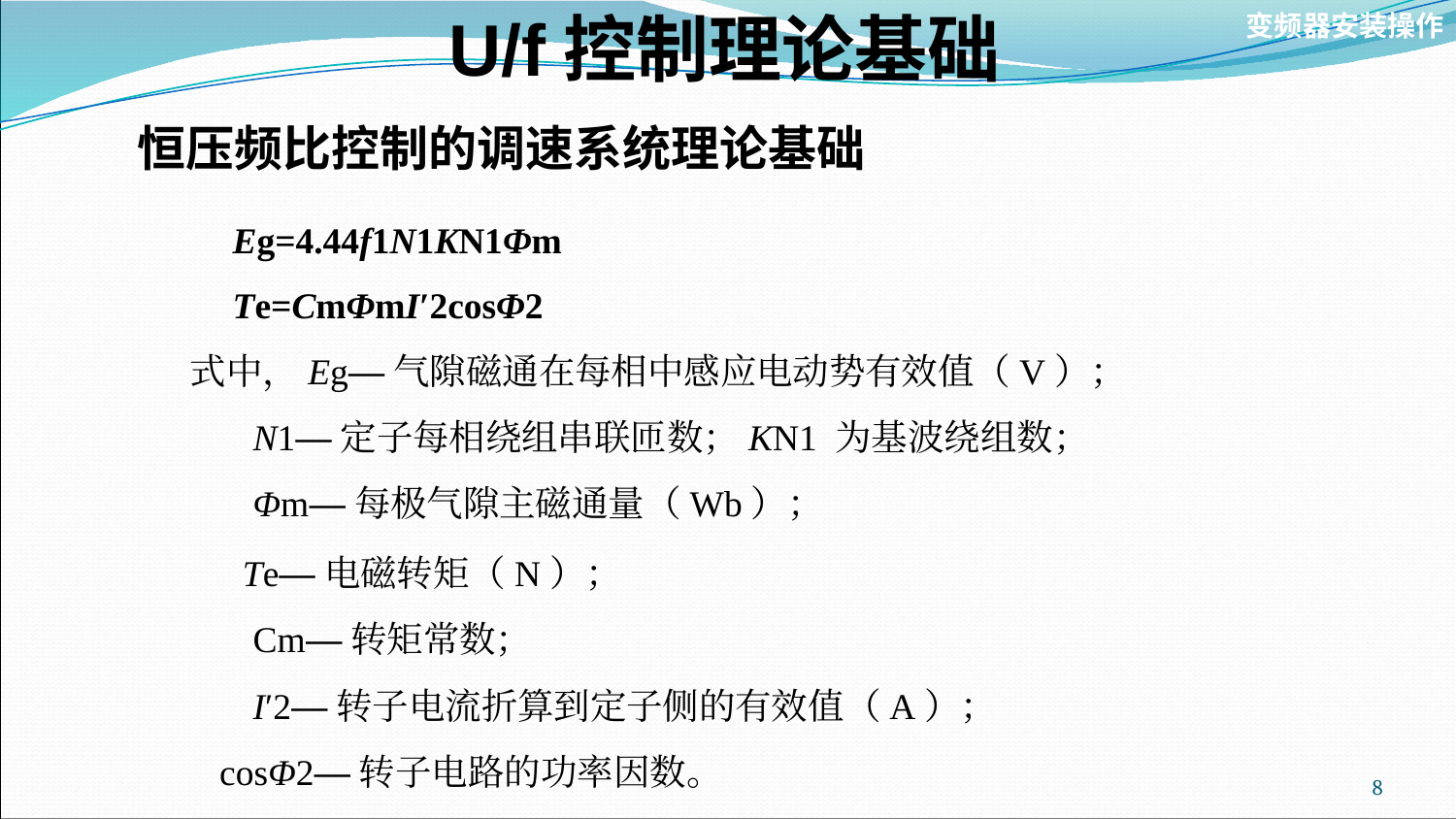

# U/f控制理论基础
变频器安装操作
恒压频比控制的调速系统理论基础
Eg=4.44f1N1KN1Φm
Te=CmΦmI′2cosΦ2
式中，Eg—气隙磁通在每相中感应电动势有效值（V）；
  N1—定子每相绕组串联匝数；KN1 为基波绕组数；
  Φm—每极气隙主磁通量（Wb）；
 Te—电磁转矩（N）；
  Cm—转矩常数；
  I′2—转子电流折算到定子侧的有效值（A）；
    cosΦ2—转子电路的功率因数。

8